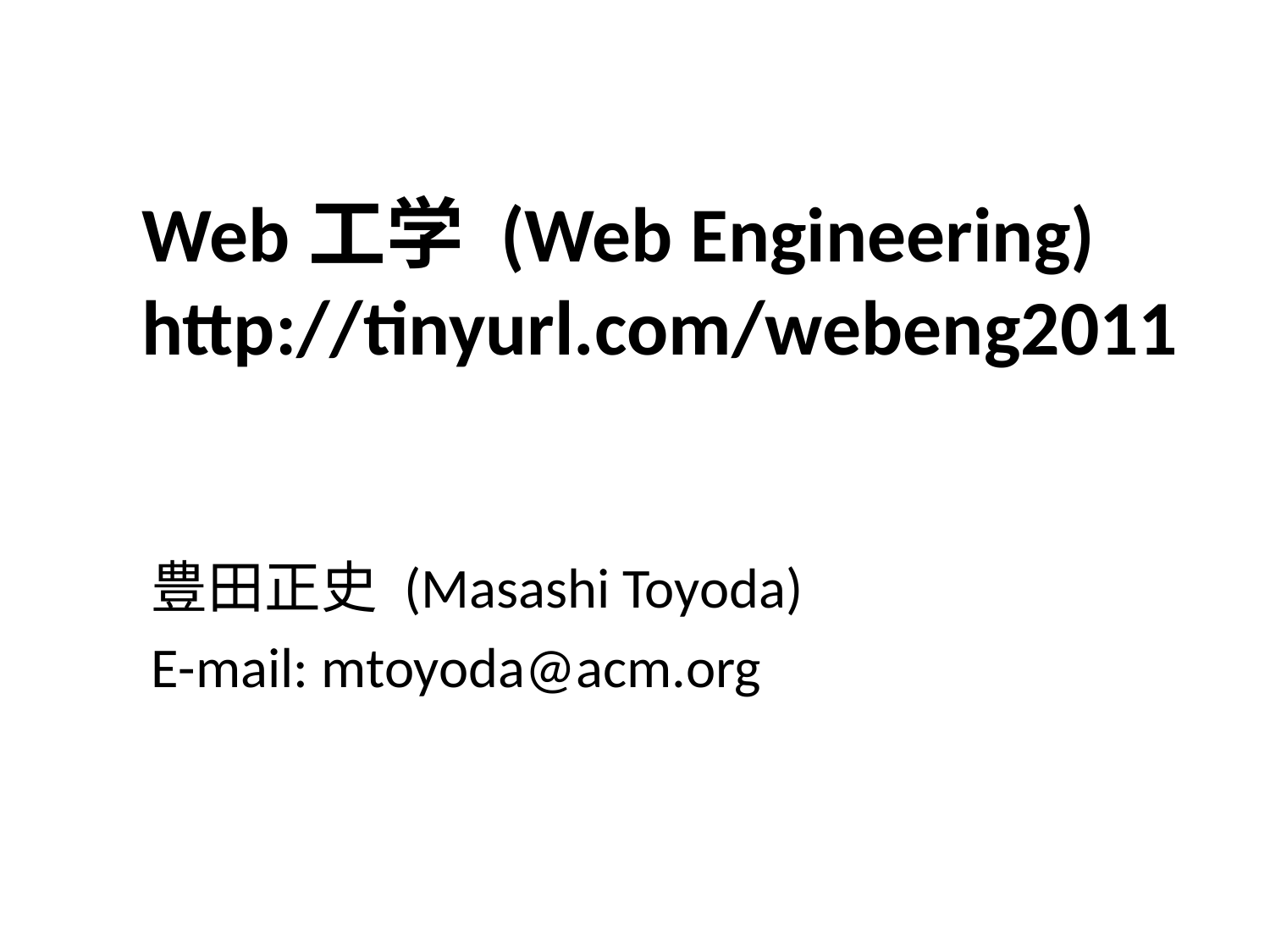

# Web工学 (Web Engineering) http://tinyurl.com/webeng2011
豊田正史 (Masashi Toyoda)
E-mail: mtoyoda@acm.org